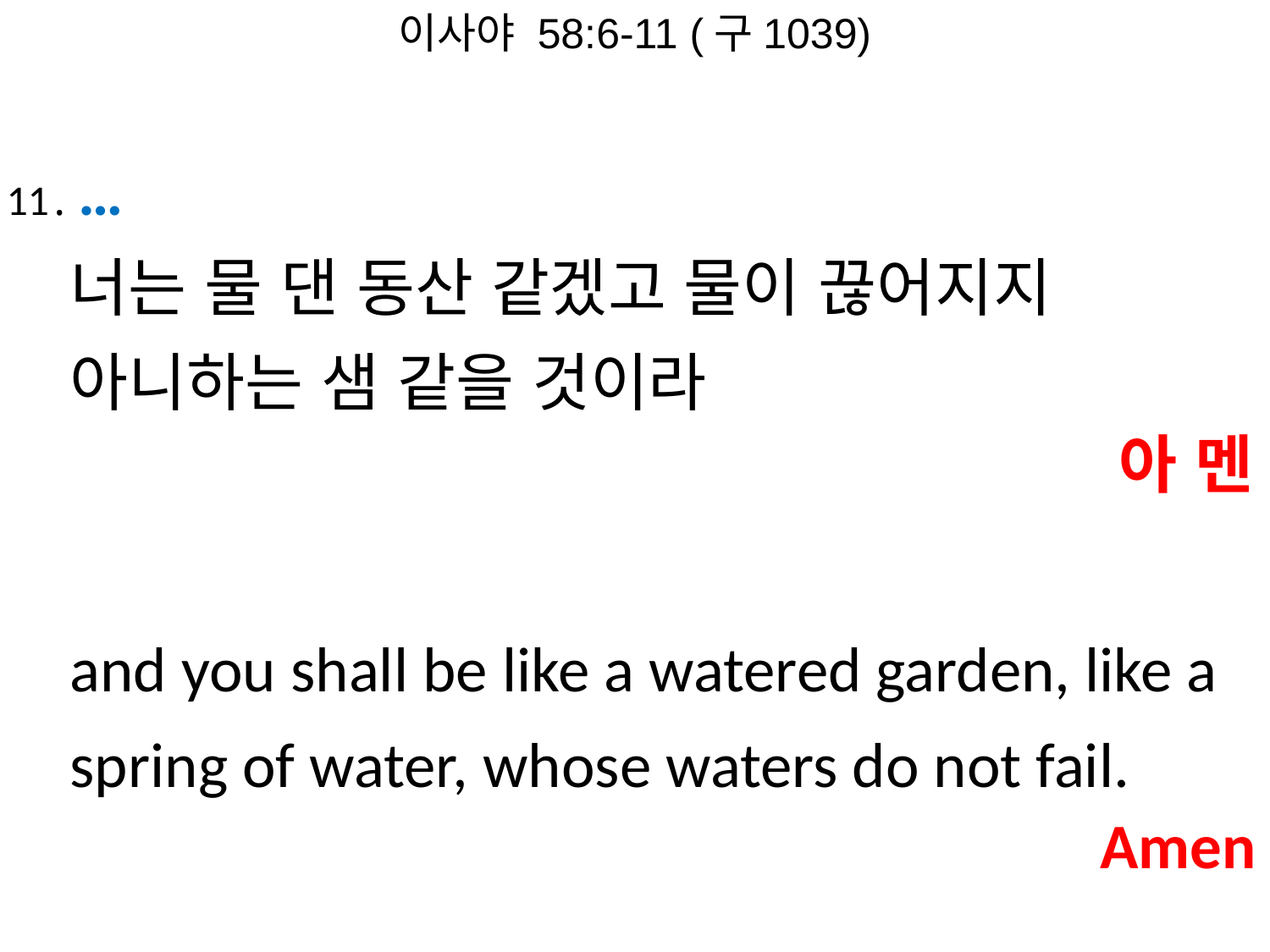

이사야 58:6-11 (구1039)
#
11․
너는 물 댄 동산 같겠고 물이 끊어지지 아니하는 샘 같을 것이라
and you shall be like a watered garden, like a spring of water, whose waters do not fail.

…
아 멘
Amen